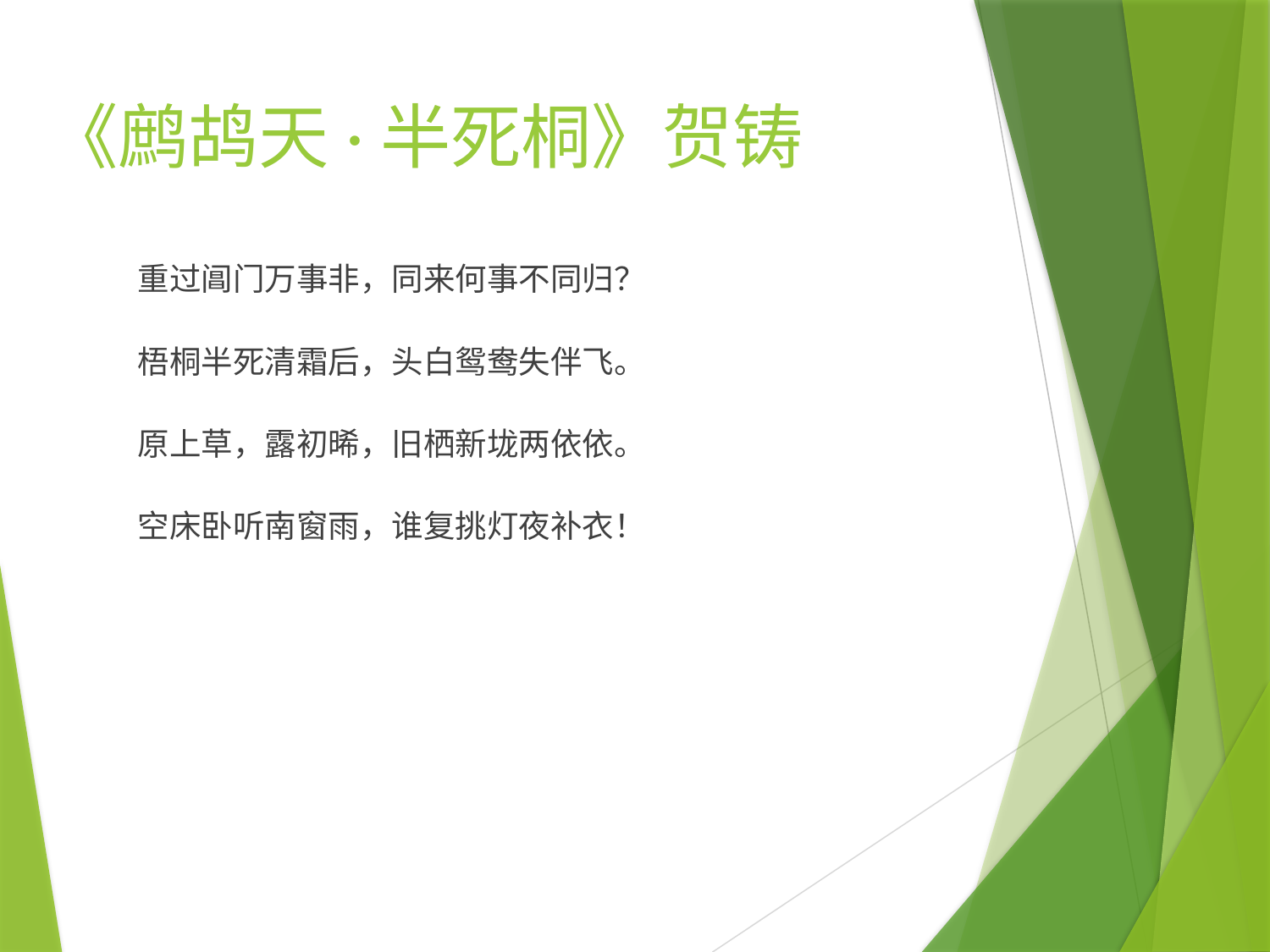

# 《鹧鸪天·半死桐》贺铸
重过阊门万事非，同来何事不同归？
梧桐半死清霜后，头白鸳鸯失伴飞。
原上草，露初晞，旧栖新垅两依依。
空床卧听南窗雨，谁复挑灯夜补衣！